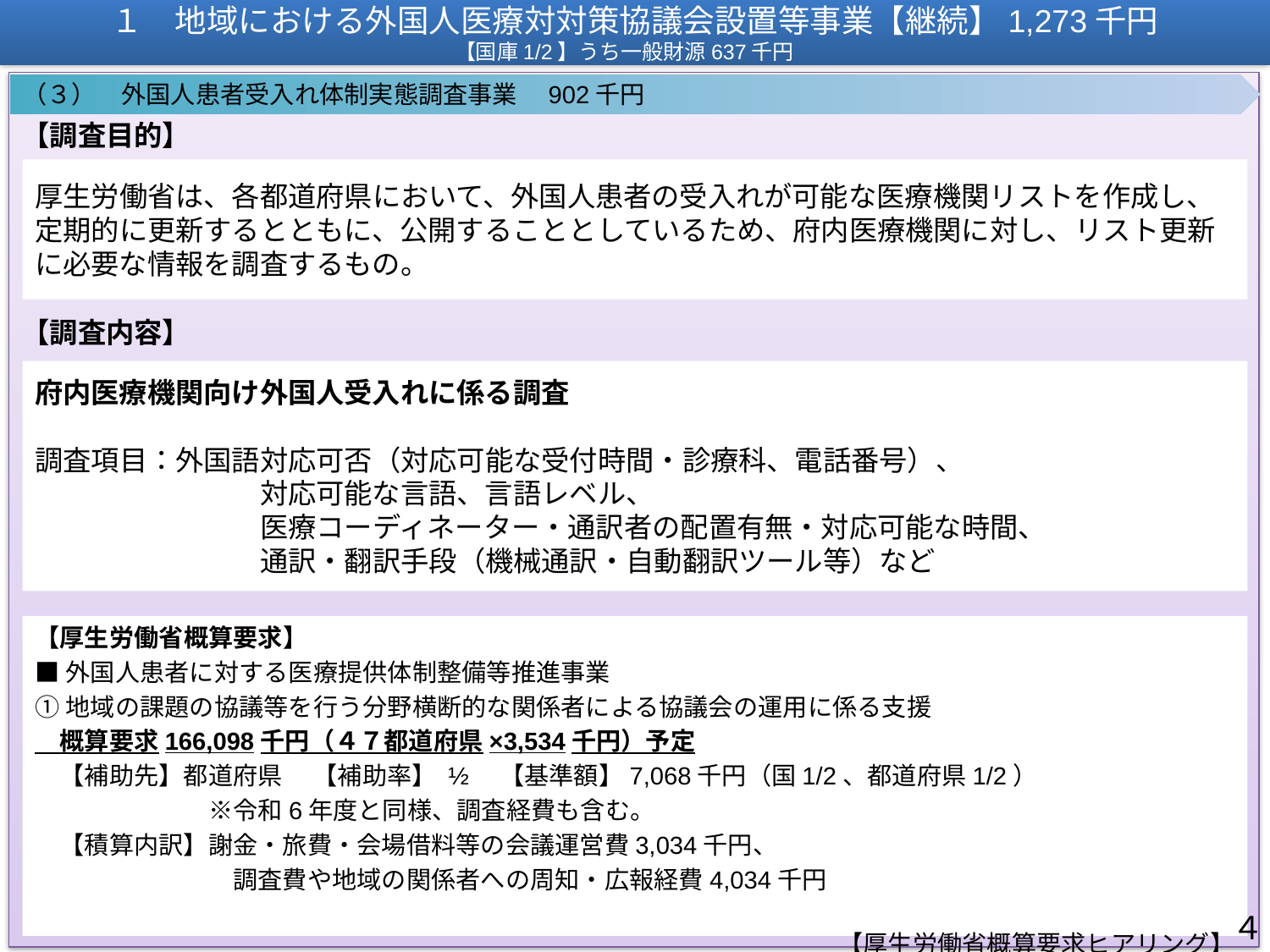

１　地域における外国人医療対対策協議会設置等事業【継続】1,273千円
【国庫1/2】うち一般財源637千円
【調査目的】
【調査目的】

【調査内容】

（３）　外国人患者受入れ体制実態調査事業　902千円
厚生労働省は、各都道府県において、外国人患者の受入れが可能な医療機関リストを作成し、定期的に更新するとともに、公開することとしているため、府内医療機関に対し、リスト更新に必要な情報を調査するもの。
府内医療機関向け外国人受入れに係る調査

調査項目：外国語対応可否（対応可能な受付時間・診療科、電話番号）、
　　　　　　　　対応可能な言語、言語レベル、
　　　　　　　　医療コーディネーター・通訳者の配置有無・対応可能な時間、
　　　　　　　　通訳・翻訳手段（機械通訳・自動翻訳ツール等）など
【厚生労働省概算要求】
■外国人患者に対する医療提供体制整備等推進事業
①地域の課題の協議等を行う分野横断的な関係者による協議会の運用に係る支援
　概算要求166,098千円（４７都道府県×3,534千円）予定
　【補助先】都道府県 　【補助率】 ½　【基準額】7,068千円（国1/2、都道府県1/2）
　　　　　　　※令和6年度と同様、調査経費も含む。
　【積算内訳】謝金・旅費・会場借料等の会議運営費3,034千円、
　　　　　　　　調査費や地域の関係者への周知・広報経費4,034千円
　　　　　　　　　　　　　　　　　　　　　　　　　　　　　　　　　　　　　　　　　　　　　　　　　　　【厚生労働省概算要求ヒアリング】

４